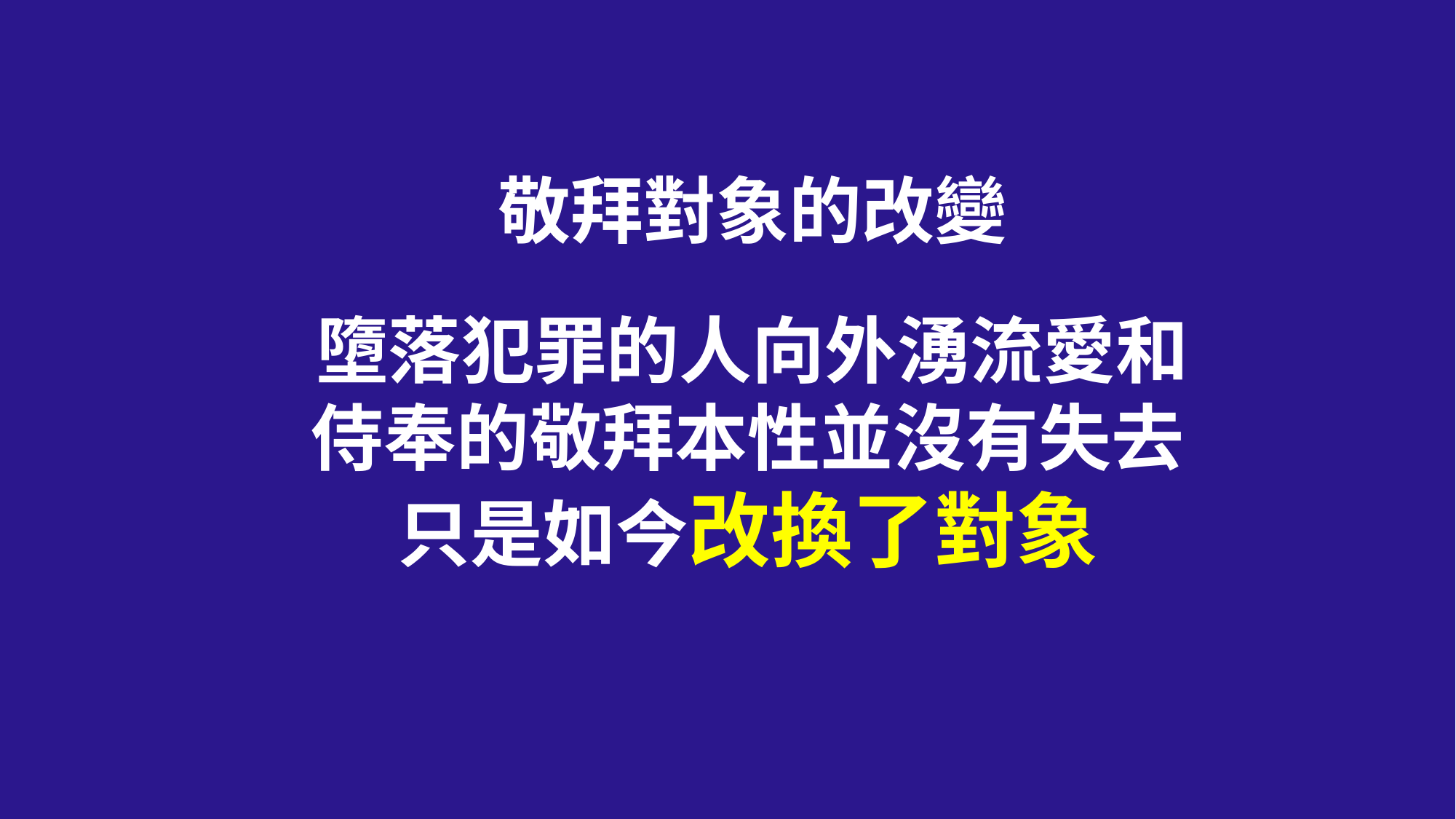

敬拜對象的改變

墮落犯罪的人向外湧流愛和侍奉的敬拜本性並沒有失去只是如今改換了對象